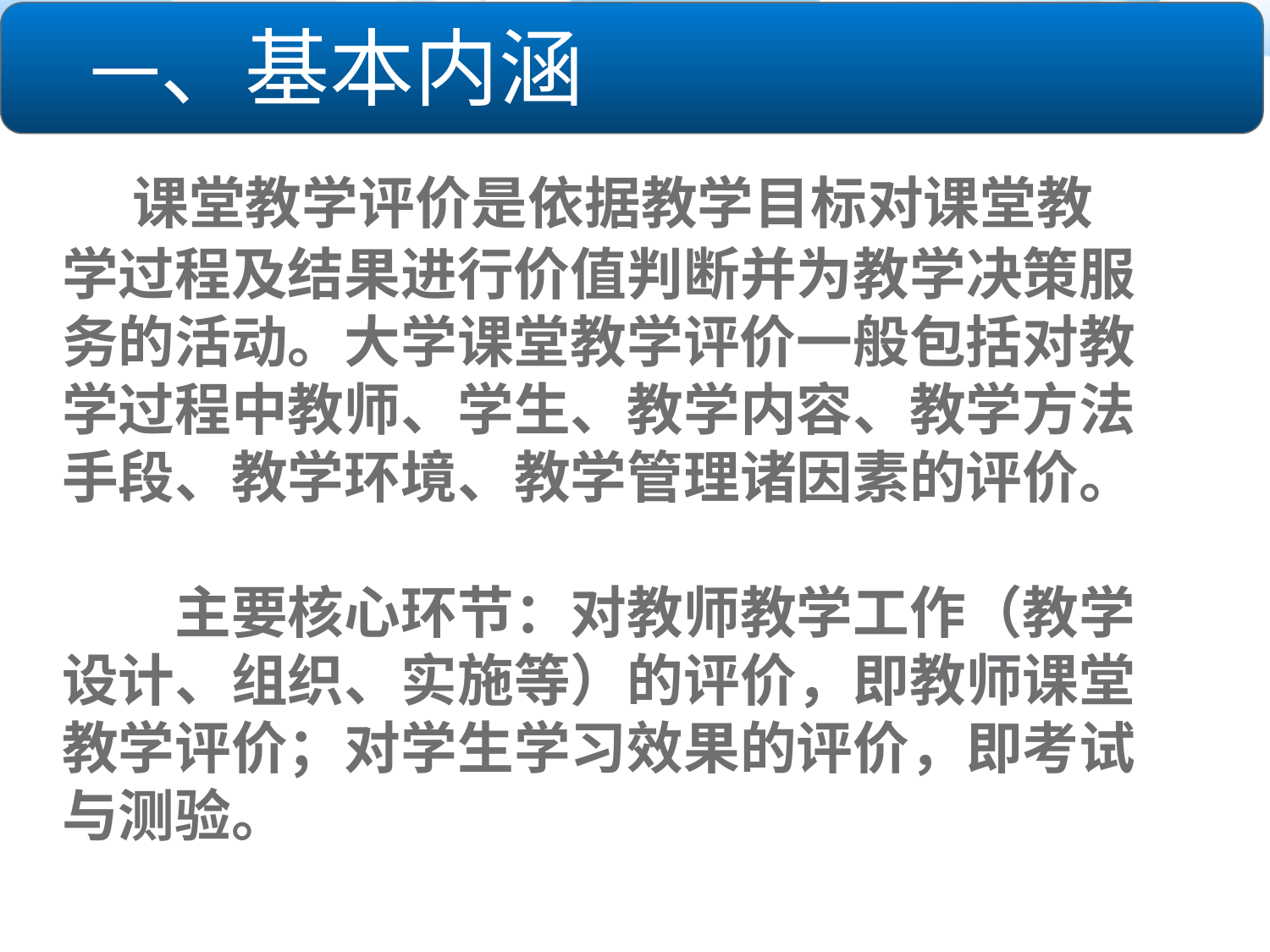

一、基本内涵
　课堂教学评价是依据教学目标对课堂教学过程及结果进行价值判断并为教学决策服务的活动。大学课堂教学评价一般包括对教学过程中教师、学生、教学内容、教学方法手段、教学环境、教学管理诸因素的评价。

　　主要核心环节：对教师教学工作（教学设计、组织、实施等）的评价，即教师课堂教学评价；对学生学习效果的评价，即考试与测验。